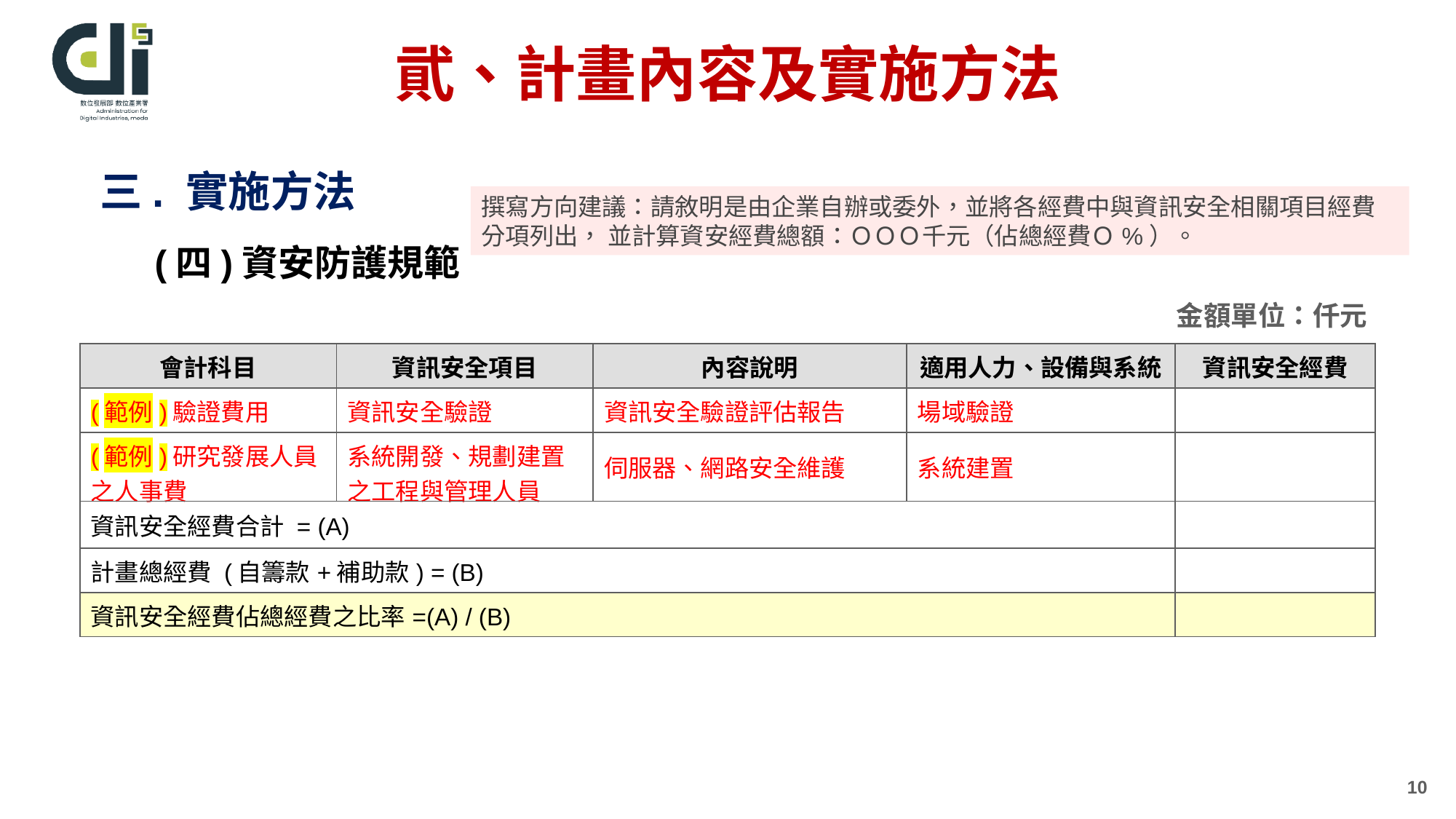

貮、計畫內容及實施方法
三. 實施方法
撰寫方向建議：請敘明是由企業自辦或委外，並將各經費中與資訊安全相關項目經費分項列出， 並計算資安經費總額：ＯＯＯ千元（佔總經費Ｏ%）。
(四)資安防護規範
金額單位：仟元
| 會計科目 | 資訊安全項目 | 內容說明 | 適用人力、設備與系統 | 資訊安全經費 |
| --- | --- | --- | --- | --- |
| (範例)驗證費用 | 資訊安全驗證 | 資訊安全驗證評估報告 | 場域驗證 |  |
| (範例)研究發展人員之人事費 | 系統開發、規劃建置之工程與管理人員 | 伺服器、網路安全維護 | 系統建置 |  |
| 資訊安全經費合計 = (A) |  |  |  |  |
| 計畫總經費 (自籌款+補助款) = (B) |  |  |  |  |
| 資訊安全經費佔總經費之比率=(A) / (B) |  |  |  |  |
10